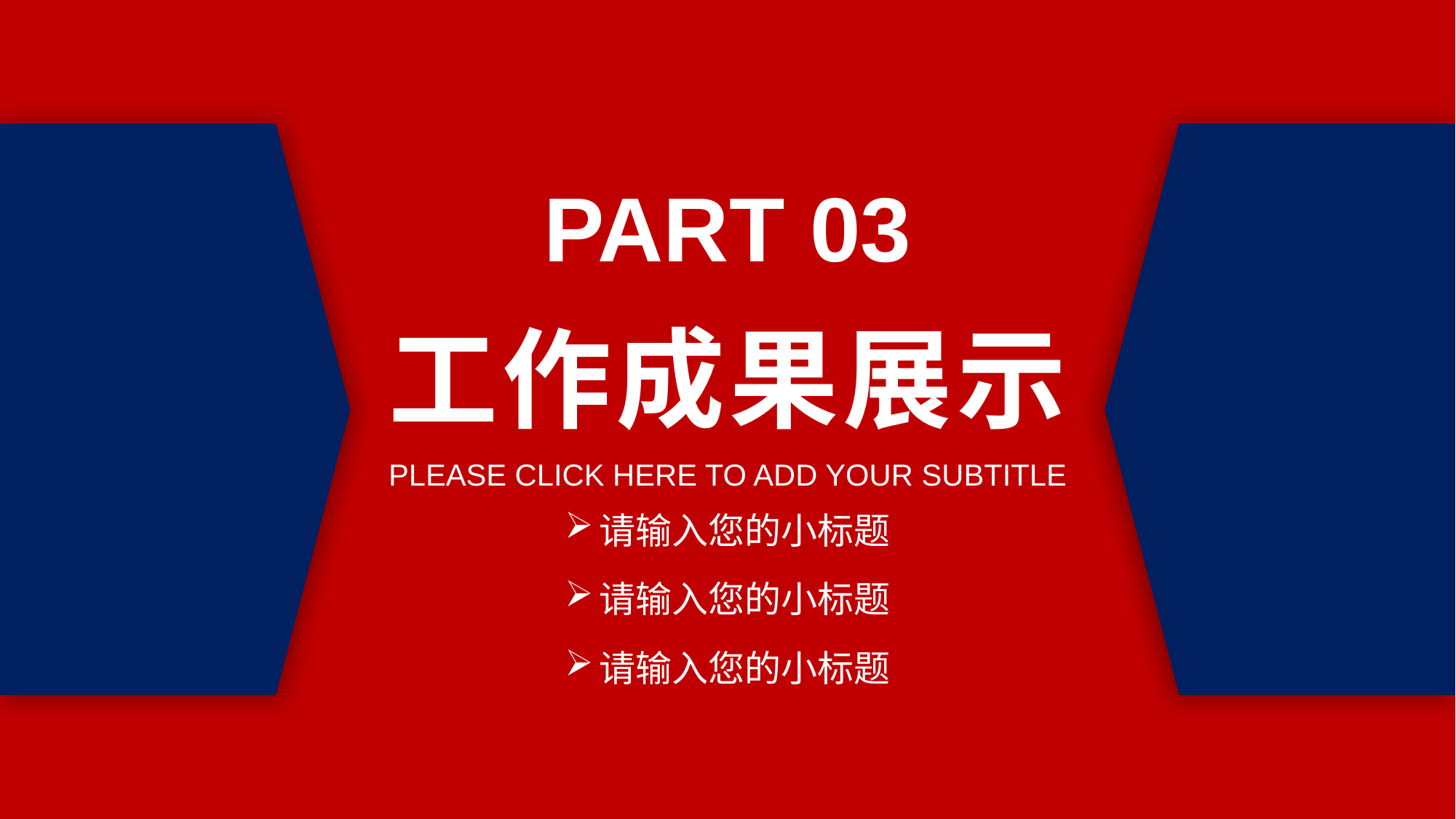

PART 03
工作成果展示
PLEASE CLICK HERE TO ADD YOUR SUBTITLE
请输入您的小标题
请输入您的小标题
请输入您的小标题